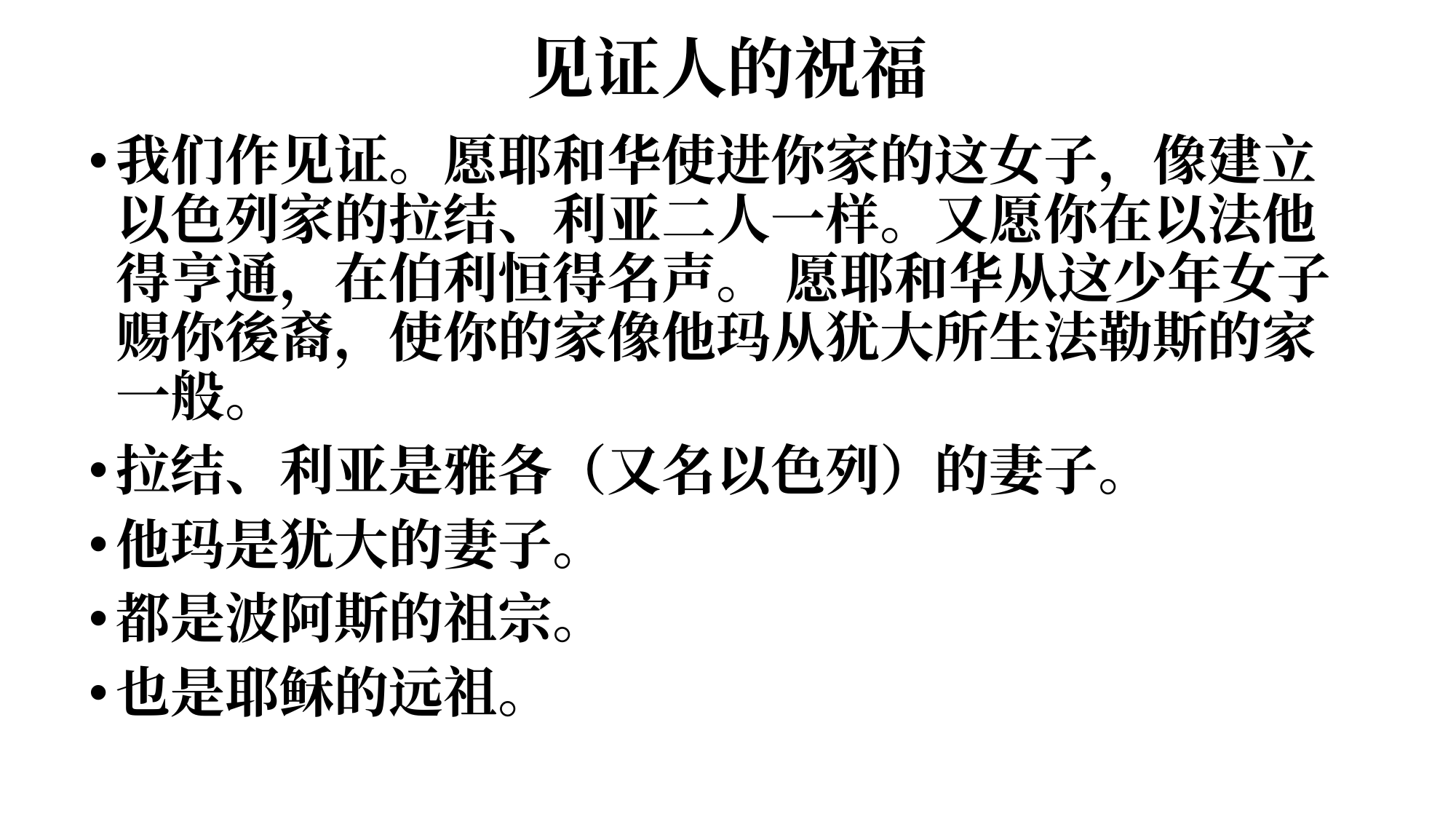

# 见证人的祝福
我们作见证。愿耶和华使进你家的这女子，像建立以色列家的拉结、利亚二人一样。又愿你在以法他得亨通，在伯利恒得名声。 愿耶和华从这少年女子赐你後裔，使你的家像他玛从犹大所生法勒斯的家一般。
拉结、利亚是雅各（又名以色列）的妻子。
他玛是犹大的妻子。
都是波阿斯的祖宗。
也是耶稣的远祖。